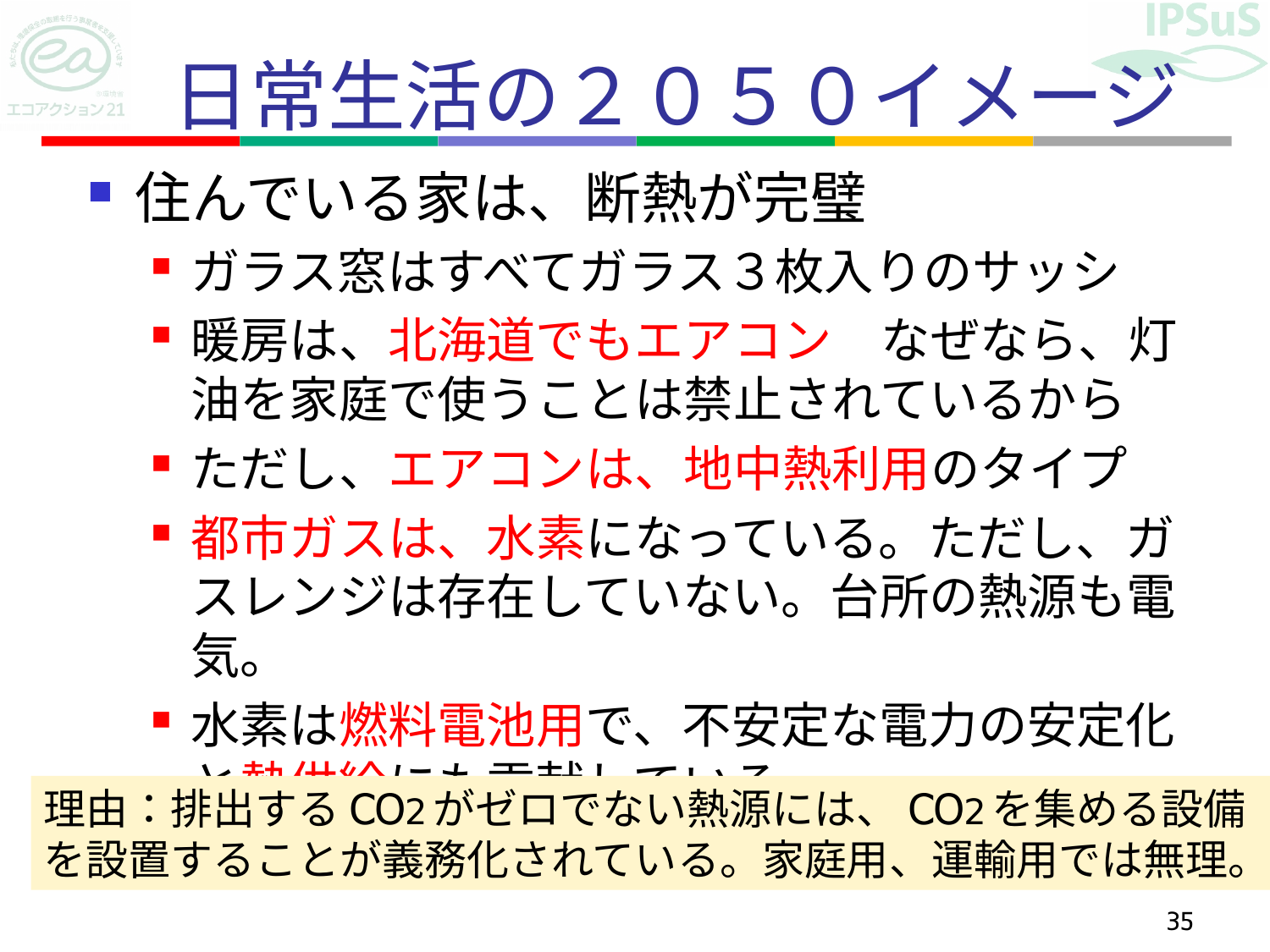

# 日常生活の２０５０イメージ

住んでいる家は、断熱が完璧
ガラス窓はすべてガラス３枚入りのサッシ
暖房は、北海道でもエアコン　なぜなら、灯油を家庭で使うことは禁止されているから
ただし、エアコンは、地中熱利用のタイプ
都市ガスは、水素になっている。ただし、ガスレンジは存在していない。台所の熱源も電気。
水素は燃料電池用で、不安定な電力の安定化と熱供給にも貢献している

理由：排出するCO2がゼロでない熱源には、CO2を集める設備
を設置することが義務化されている。家庭用、運輸用では無理。
35